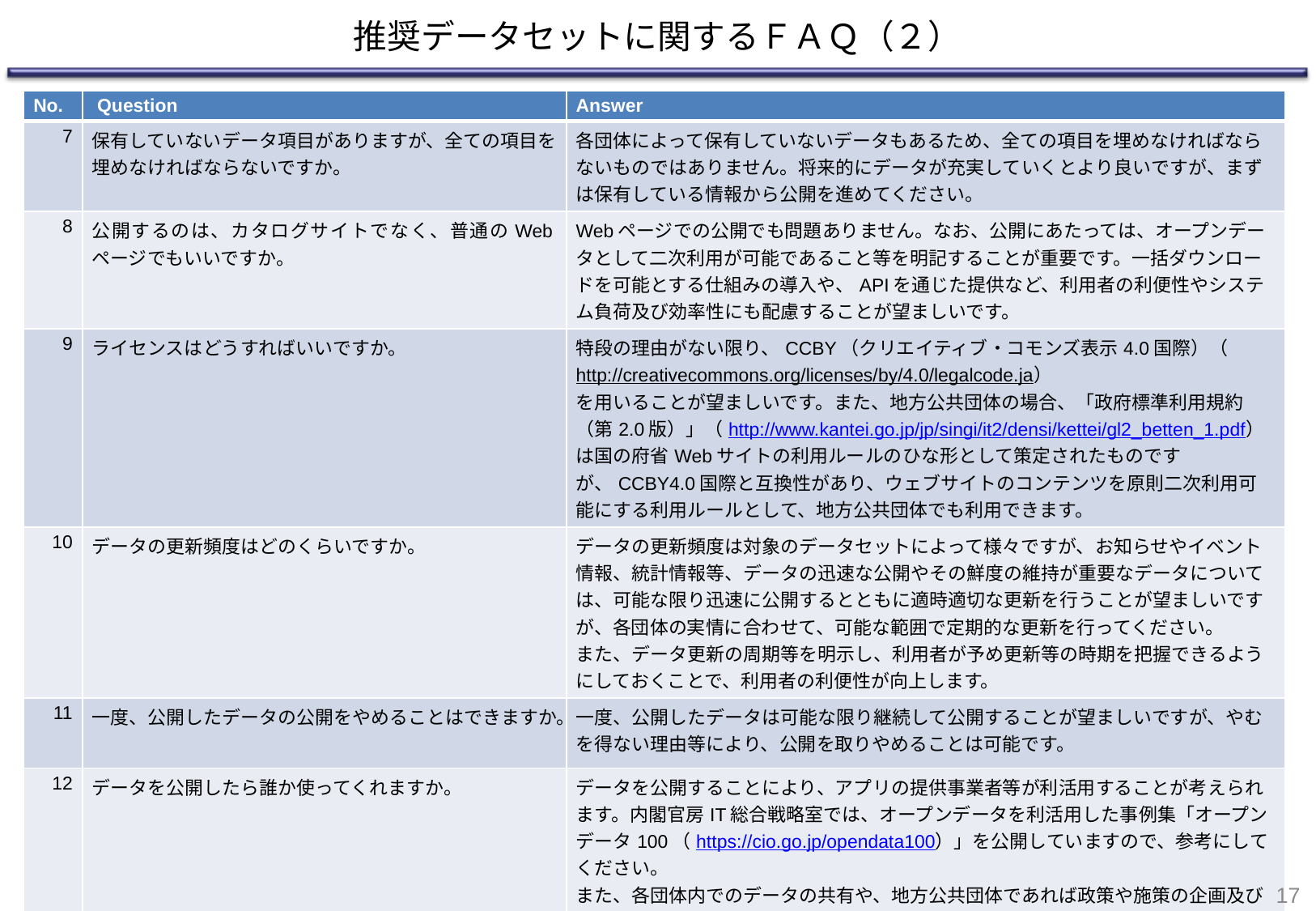

# 推奨データセットに関するＦＡＱ（２）
| No. | Question | Answer |
| --- | --- | --- |
| 7 | 保有していないデータ項目がありますが、全ての項目を埋めなければならないですか。 | 各団体によって保有していないデータもあるため、全ての項目を埋めなければならないものではありません。将来的にデータが充実していくとより良いですが、まずは保有している情報から公開を進めてください。 |
| 8 | 公開するのは、カタログサイトでなく、普通のWebページでもいいですか。 | Webページでの公開でも問題ありません。なお、公開にあたっては、オープンデータとして二次利用が可能であること等を明記することが重要です。一括ダウンロードを可能とする仕組みの導入や、APIを通じた提供など、利用者の利便性やシステム負荷及び効率性にも配慮することが望ましいです。 |
| 9 | ライセンスはどうすればいいですか。 | 特段の理由がない限り、CCBY（クリエイティブ・コモンズ表示4.0国際）（http://creativecommons.org/licenses/by/4.0/legalcode.ja） を用いることが望ましいです。また、地方公共団体の場合、「政府標準利用規約（第2.0版）」（http://www.kantei.go.jp/jp/singi/it2/densi/kettei/gl2\_betten\_1.pdf）は国の府省Webサイトの利用ルールのひな形として策定されたものですが、CCBY4.0国際と互換性があり、ウェブサイトのコンテンツを原則二次利用可能にする利用ルールとして、地方公共団体でも利用できます。 |
| 10 | データの更新頻度はどのくらいですか。 | データの更新頻度は対象のデータセットによって様々ですが、お知らせやイベント情報、統計情報等、データの迅速な公開やその鮮度の維持が重要なデータについては、可能な限り迅速に公開するとともに適時適切な更新を行うことが望ましいですが、各団体の実情に合わせて、可能な範囲で定期的な更新を行ってください。 また、データ更新の周期等を明示し、利用者が予め更新等の時期を把握できるようにしておくことで、利用者の利便性が向上します。 |
| 11 | 一度、公開したデータの公開をやめることはできますか。 | 一度、公開したデータは可能な限り継続して公開することが望ましいですが、やむを得ない理由等により、公開を取りやめることは可能です。 |
| 12 | データを公開したら誰か使ってくれますか。 | データを公開することにより、アプリの提供事業者等が利活用することが考えられます。内閣官房IT総合戦略室では、オープンデータを利活用した事例集「オープンデータ100（https://cio.go.jp/opendata100）」を公開していますので、参考にしてください。 また、各団体内でのデータの共有や、地方公共団体であれば政策や施策の企画及び立案など、事務作業の効率化等に活用できるデータもあります。 |
17